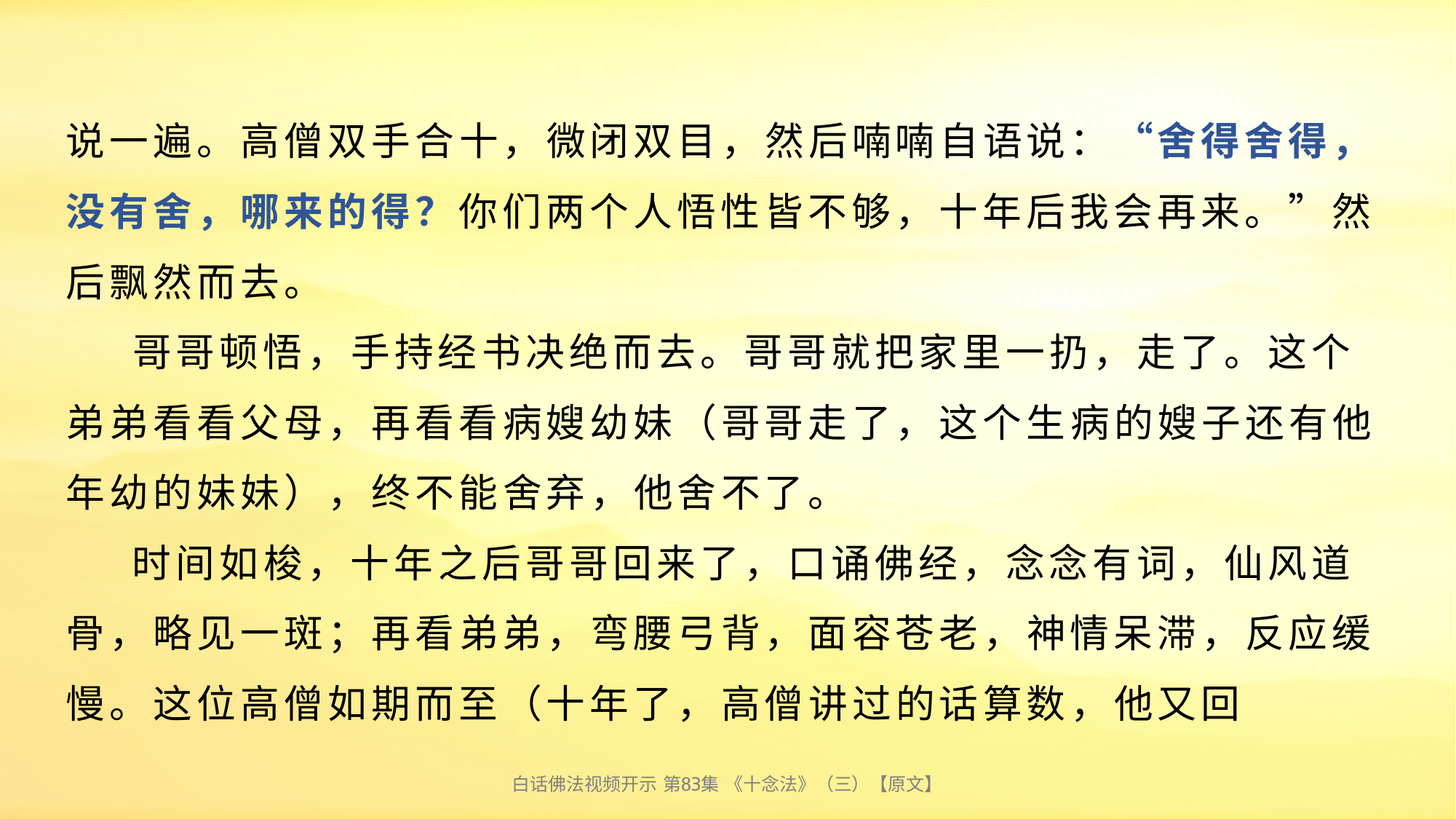

# 说一遍。高僧双手合十，微闭双目，然后喃喃自语说：“舍得舍得，没有舍，哪来的得？你们两个人悟性皆不够，十年后我会再来。”然后飘然而去。 哥哥顿悟，手持经书决绝而去。哥哥就把家里一扔，走了。这个弟弟看看父母，再看看病嫂幼妹（哥哥走了，这个生病的嫂子还有他年幼的妹妹），终不能舍弃，他舍不了。 时间如梭，十年之后哥哥回来了，口诵佛经，念念有词，仙风道骨，略见一斑；再看弟弟，弯腰弓背，面容苍老，神情呆滞，反应缓慢。这位高僧如期而至（十年了，高僧讲过的话算数，他又回
白话佛法视频开示 第83集 《十念法》（三）【原文】